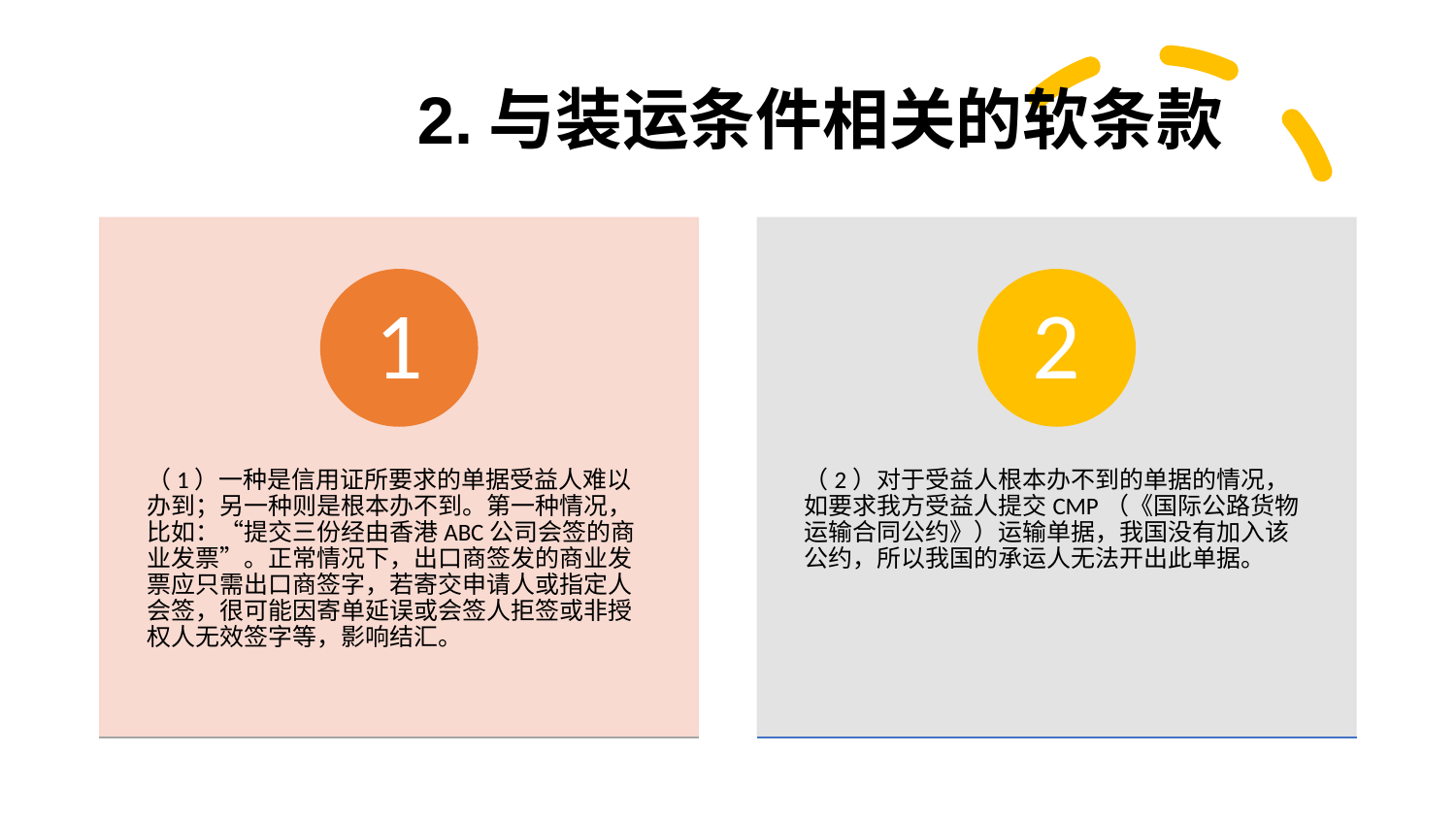

# 2.与装运条件相关的软条款

（1）一种是信用证所要求的单据受益人难以办到；另一种则是根本办不到。第一种情况，比如：“提交三份经由香港ABC公司会签的商业发票”。正常情况下，出口商签发的商业发票应只需出口商签字，若寄交申请人或指定人会签，很可能因寄单延误或会签人拒签或非授权人无效签字等，影响结汇。
1
（2）对于受益人根本办不到的单据的情况，如要求我方受益人提交CMP（《国际公路货物运输合同公约》）运输单据，我国没有加入该公约，所以我国的承运人无法开出此单据。
2